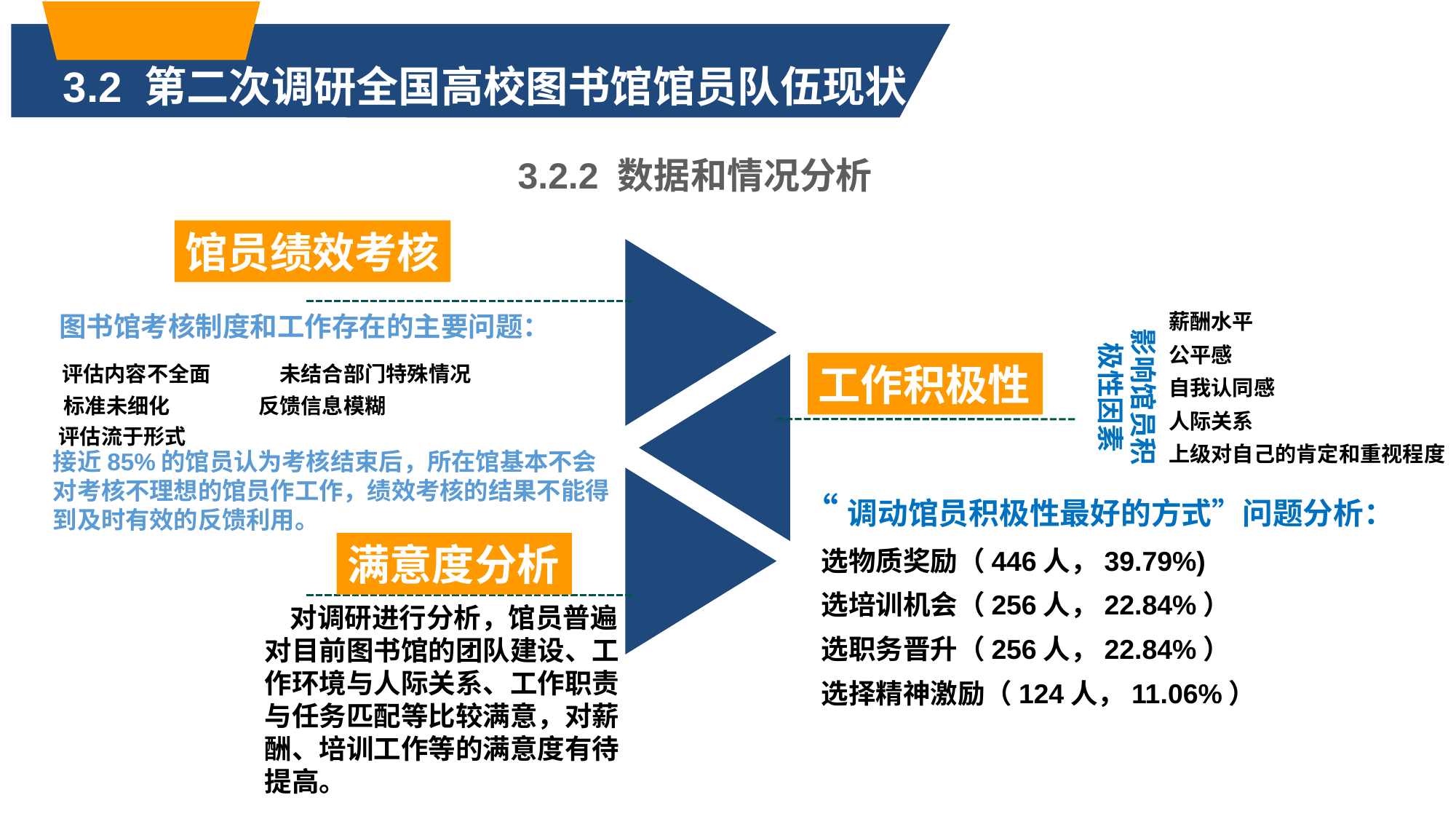

3.2 第二次调研全国高校图书馆馆员队伍现状
3.2.2 数据和情况分析
馆员绩效考核

  图书馆考核制度和工作存在的主要问题：
   评估内容不全面              未结合部门特殊情况
     标准未细化                  反馈信息模糊
    评估流于形式

薪酬水平
公平感
自我认同感
人际关系
上级对自己的肯定和重视程度
影响馆员积极性因素
工作积极性

接近85%的馆员认为考核结束后，所在馆基本不会对考核不理想的馆员作工作，绩效考核的结果不能得到及时有效的反馈利用。
“调动馆员积极性最好的方式”问题分析：
  选物质奖励（446人，39.79%)
  选培训机会（256人，22.84%）
  选职务晋升（256人，22.84%）
  选择精神激励（124人，11.06%）

满意度分析
   对调研进行分析，馆员普遍对目前图书馆的团队建设、工作环境与人际关系、工作职责与任务匹配等比较满意，对薪酬、培训工作等的满意度有待提高。